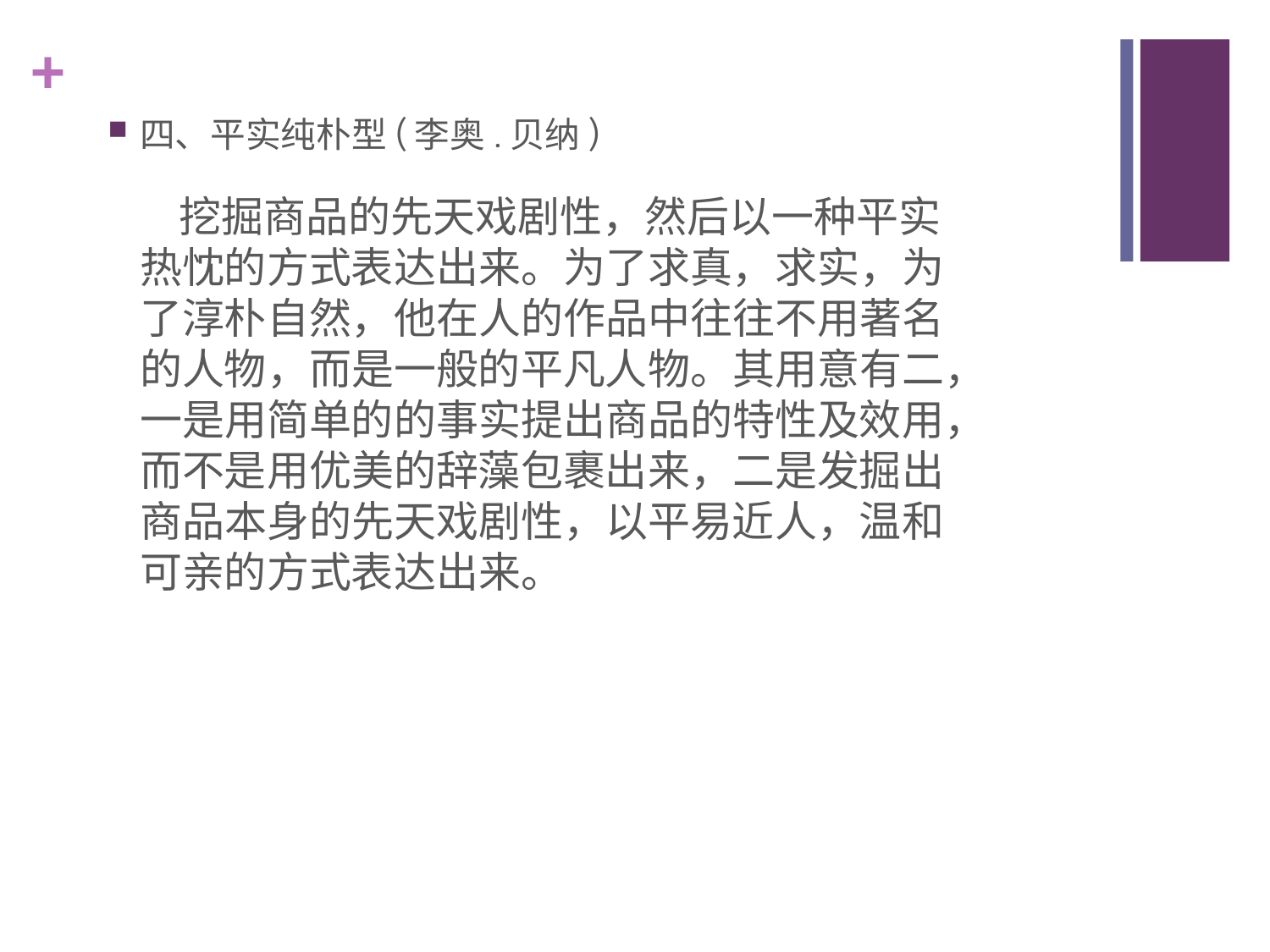

四、平实纯朴型(李奥.贝纳)
        挖掘商品的先天戏剧性，然后以一种平实热忱的方式表达出来。为了求真，求实，为了淳朴自然，他在人的作品中往往不用著名的人物，而是一般的平凡人物。其用意有二，一是用简单的的事实提出商品的特性及效用，而不是用优美的辞藻包裹出来，二是发掘出商品本身的先天戏剧性，以平易近人，温和可亲的方式表达出来。